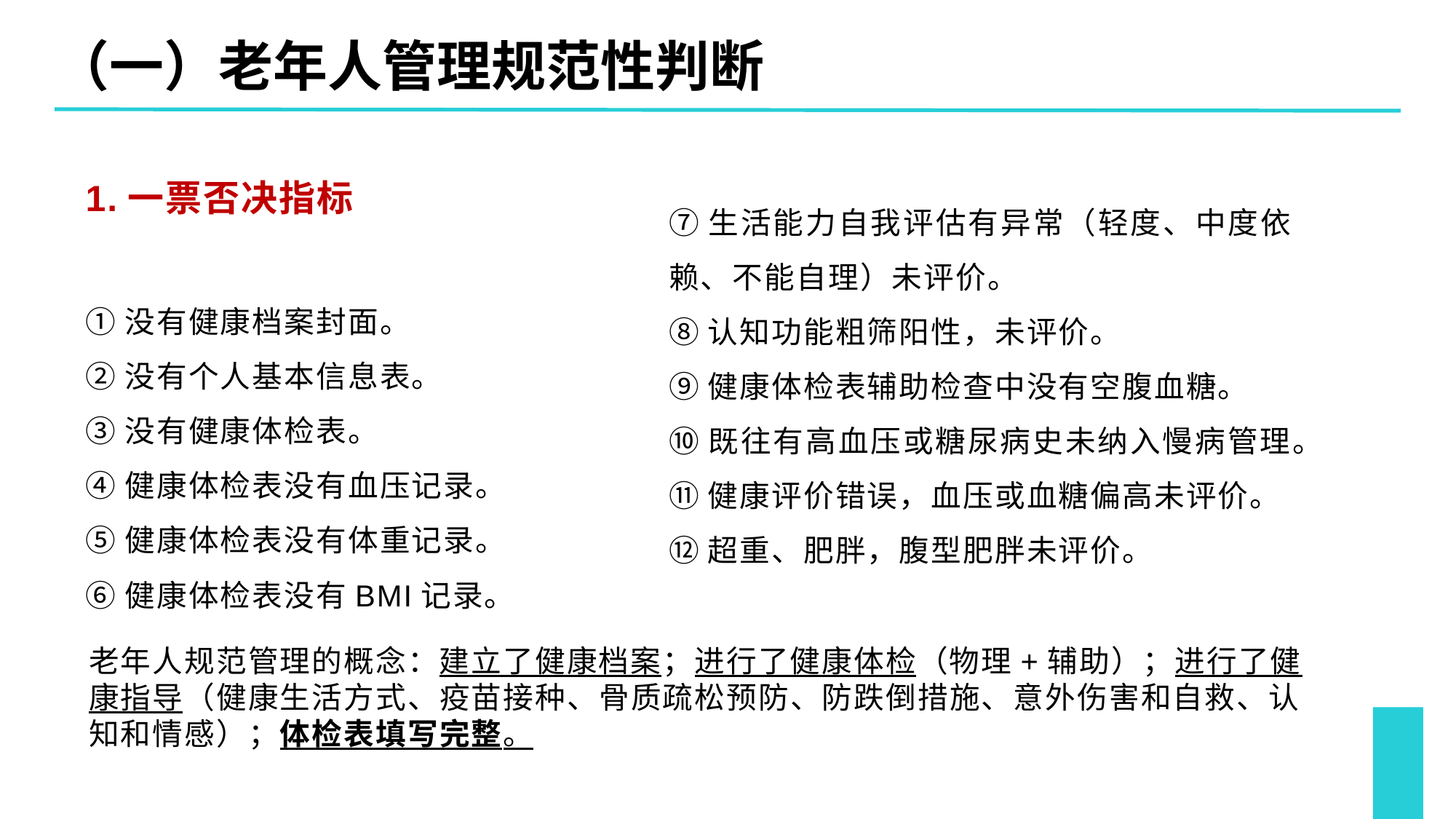

（一）老年人管理规范性判断
1.一票否决指标

①没有健康档案封面。
②没有个人基本信息表。
③没有健康体检表。
④健康体检表没有血压记录。
⑤健康体检表没有体重记录。
⑥健康体检表没有BMI记录。

⑦生活能力自我评估有异常（轻度、中度依赖、不能自理）未评价。
⑧认知功能粗筛阳性，未评价。
⑨健康体检表辅助检查中没有空腹血糖。
⑩既往有高血压或糖尿病史未纳入慢病管理。
⑪健康评价错误，血压或血糖偏高未评价。
⑫超重、肥胖，腹型肥胖未评价。

老年人规范管理的概念：建立了健康档案；进行了健康体检（物理+辅助）；进行了健康指导（健康生活方式、疫苗接种、骨质疏松预防、防跌倒措施、意外伤害和自救、认知和情感）；体检表填写完整。